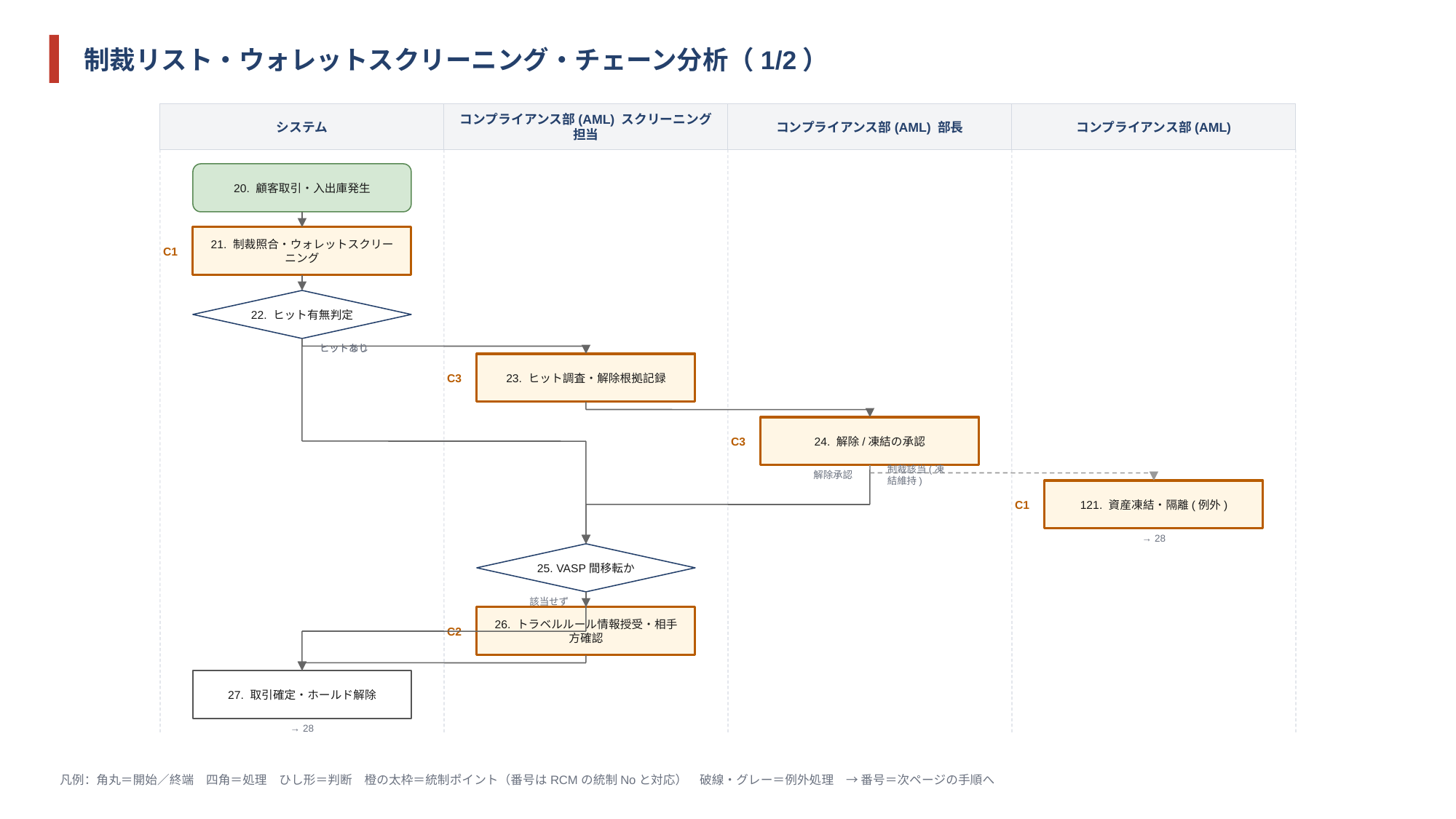

制裁リスト・ウォレットスクリーニング・チェーン分析（1/2）

システム

コンプライアンス部(AML) スクリーニング担当

コンプライアンス部(AML) 部長

コンプライアンス部(AML)

20. 顧客取引・入出庫発生

C1

21. 制裁照合・ウォレットスクリーニング

22. ヒット有無判定

ヒットあり
ヒットなし

C3

23. ヒット調査・解除根拠記録

C3

24. 解除/凍結の承認

解除承認
制裁該当(凍結維持)

C1

121. 資産凍結・隔離(例外)

→ 28

25. VASP間移転か

該当せず
C2

26. トラベルルール情報授受・相手方確認

27. 取引確定・ホールド解除
→ 28
凡例：角丸＝開始／終端　四角＝処理　ひし形＝判断　橙の太枠＝統制ポイント（番号はRCMの統制Noと対応）　破線・グレー＝例外処理　→ 番号＝次ページの手順へ